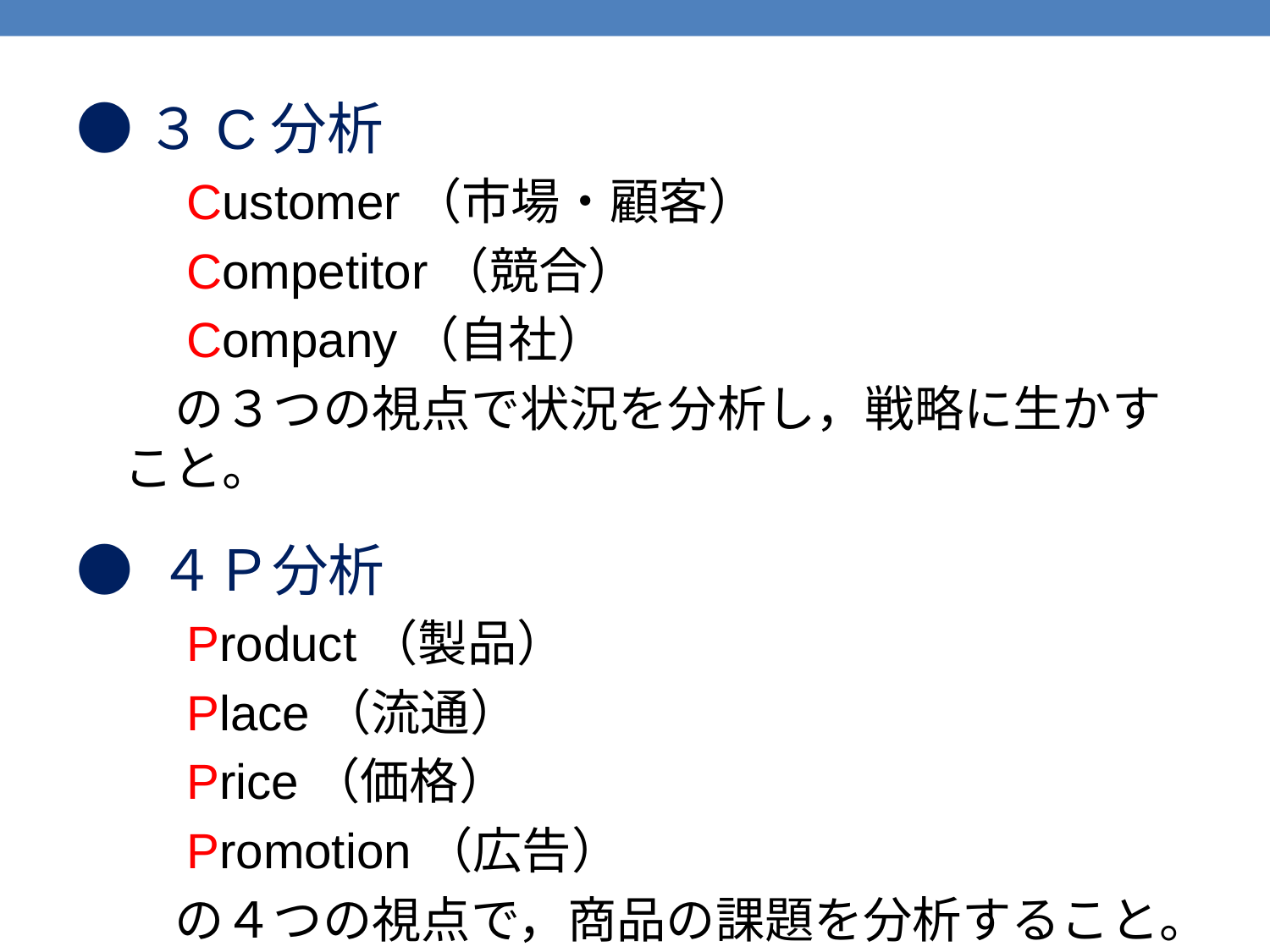

●３C分析
　　Customer（市場・顧客）
　　Competitor（競合）
　　Company（自社）
　　の３つの視点で状況を分析し，戦略に生かすこと。

● ４Ｐ分析
　　Product（製品）
　　Place（流通）
　　Price（価格）
　　Promotion（広告）
　　の４つの視点で，商品の課題を分析すること。